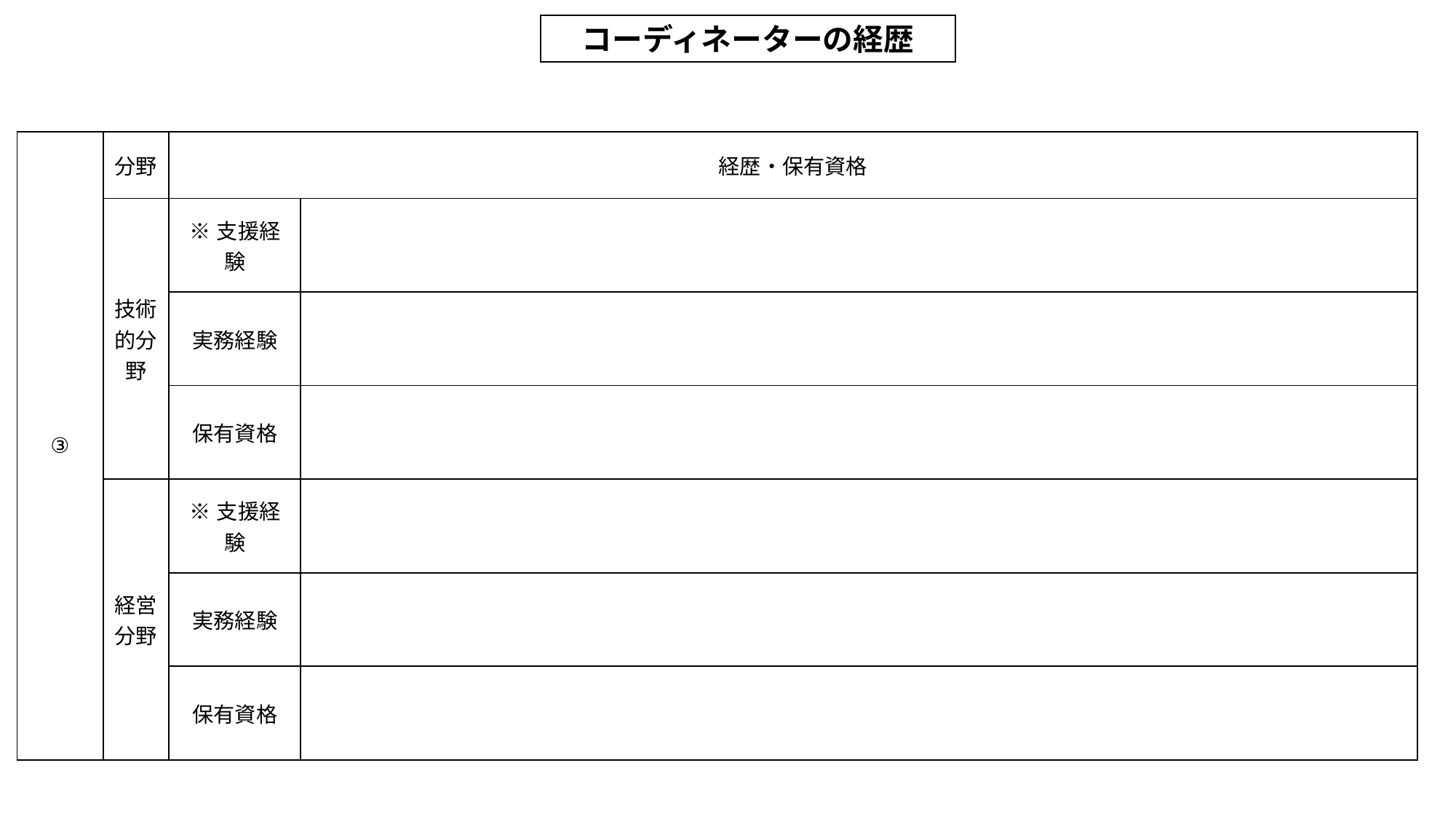

コーディネーターの経歴
| ③ | 分野 | 経歴・保有資格 |  |
| --- | --- | --- | --- |
|  | 技術的分野 | ※支援経験 |  |
|  |  | 実務経験 |  |
|  |  | 保有資格 |  |
|  | 経営分野 | ※支援経験 |  |
|  |  | 実務経験 |  |
|  |  | 保有資格 |  |